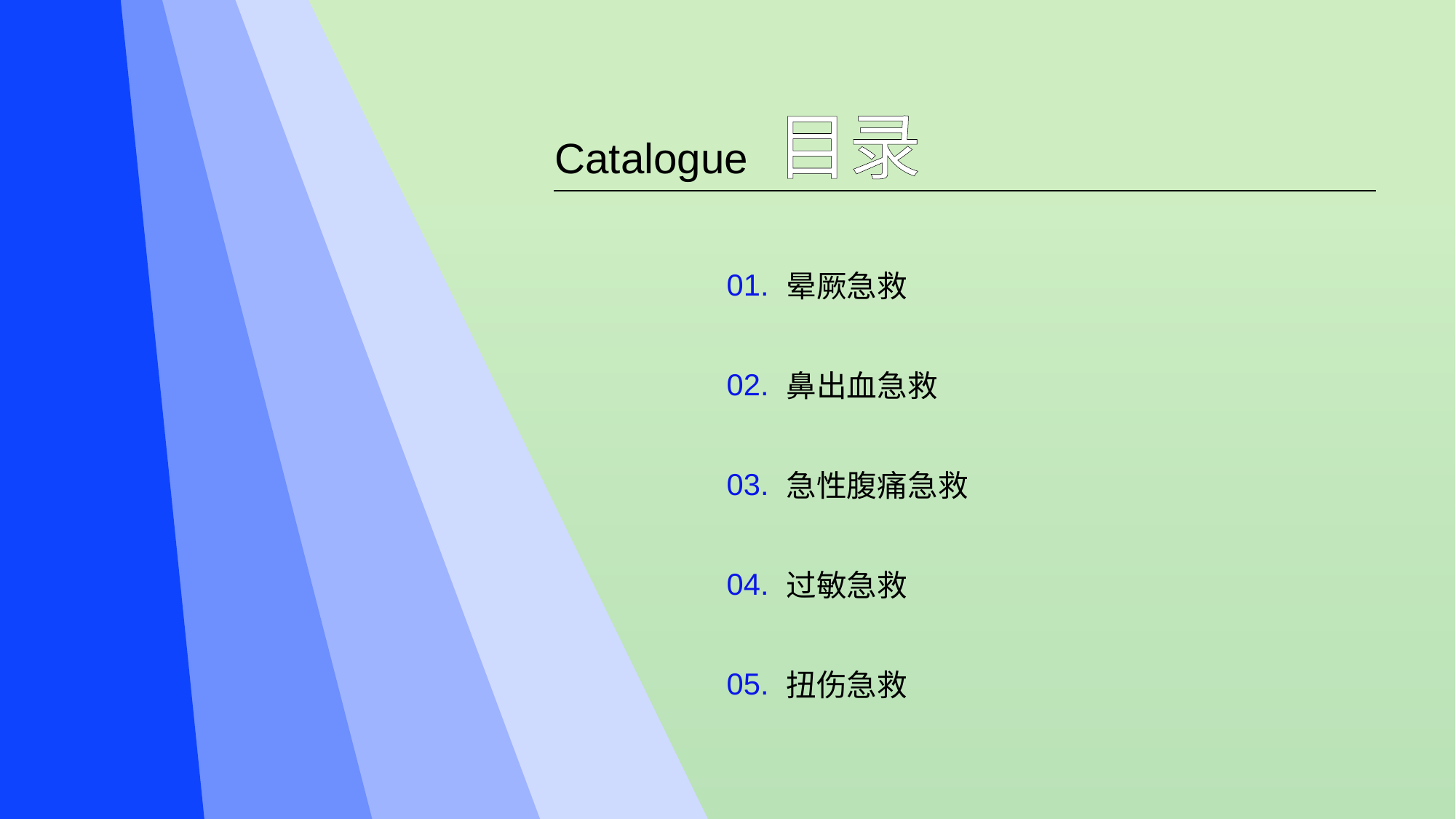

目录
Catalogue
晕厥急救
01.
鼻出血急救
02.
急性腹痛急救
03.
过敏急救
04.
扭伤急救
05.